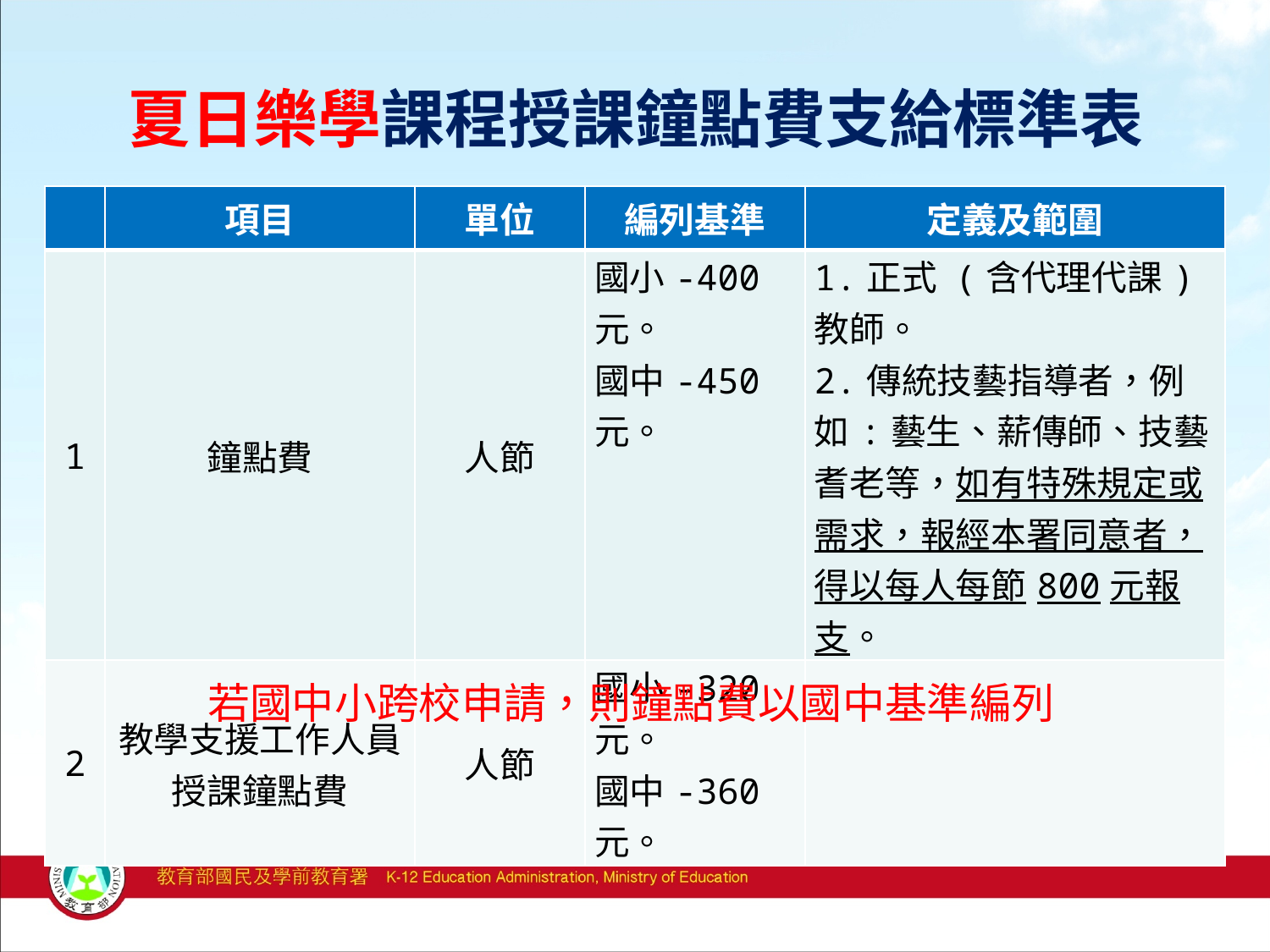

# 夏日樂學課程授課鐘點費支給標準表
|  | 項目 | 單位 | 編列基準 | 定義及範圍 |
| --- | --- | --- | --- | --- |
| 1 | 鐘點費 | 人節 | 國小-400元。 國中-450元。 | 1.正式 (含代理代課)教師。 2.傳統技藝指導者，例如:藝生、薪傳師、技藝耆老等，如有特殊規定或需求，報經本署同意者，得以每人每節800元報支。 |
| 2 | 教學支援工作人員授課鐘點費 | 人節 | 國小-320元。 國中-360元。 |  |
若國中小跨校申請，則鐘點費以國中基準編列